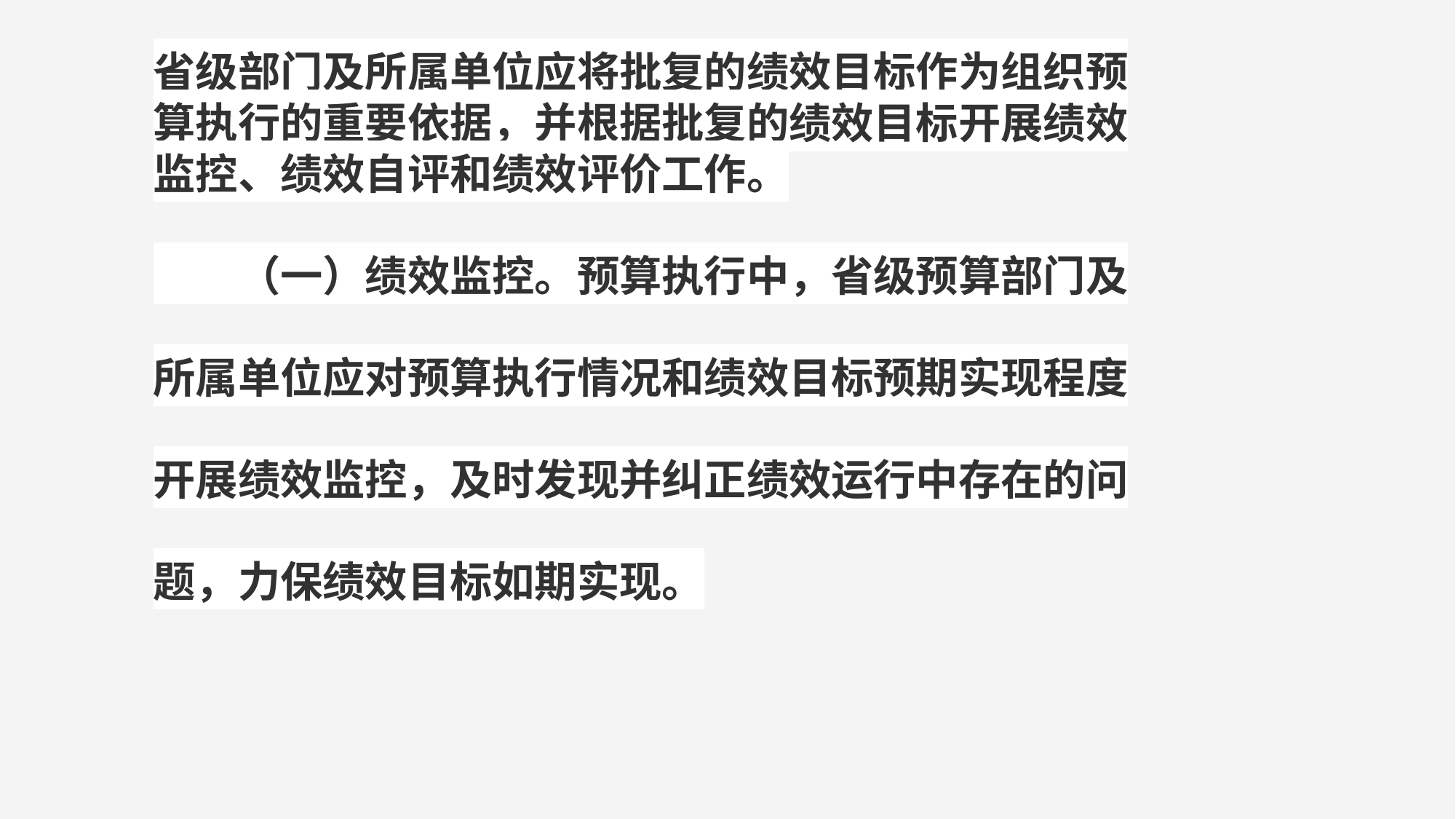

省级部门及所属单位应将批复的绩效目标作为组织预算执行的重要依据，并根据批复的绩效目标开展绩效监控、绩效自评和绩效评价工作。　　（一）绩效监控。预算执行中，省级预算部门及所属单位应对预算执行情况和绩效目标预期实现程度开展绩效监控，及时发现并纠正绩效运行中存在的问题，力保绩效目标如期实现。